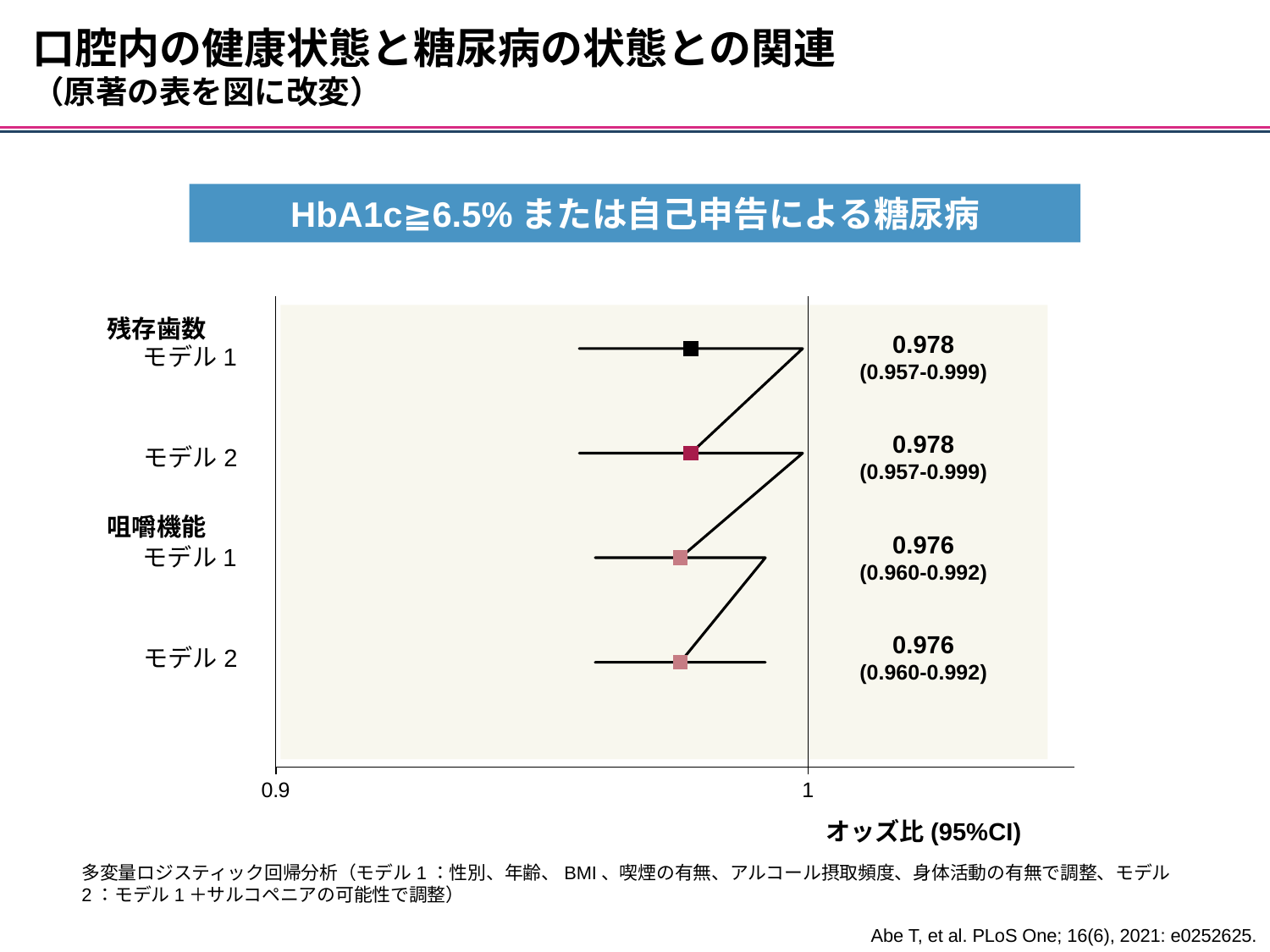

口腔内の健康状態と糖尿病の状態との関連
（原著の表を図に改変）

HbA1c≧6.5%または自己申告による糖尿病

### Chart

| Category | Y の値 |
|---|---|
残存歯数
0.978
(0.957-0.999)
モデル1
0.978
(0.957-0.999)
モデル2
咀嚼機能
0.976
(0.960-0.992)
モデル1
0.976
(0.960-0.992)
モデル2
オッズ比(95%CI)
多変量ロジスティック回帰分析（モデル1：性別、年齢、BMI、喫煙の有無、アルコール摂取頻度、身体活動の有無で調整、モデル2：モデル1＋サルコペニアの可能性で調整）
Abe T, et al. PLoS One; 16(6), 2021: e0252625.